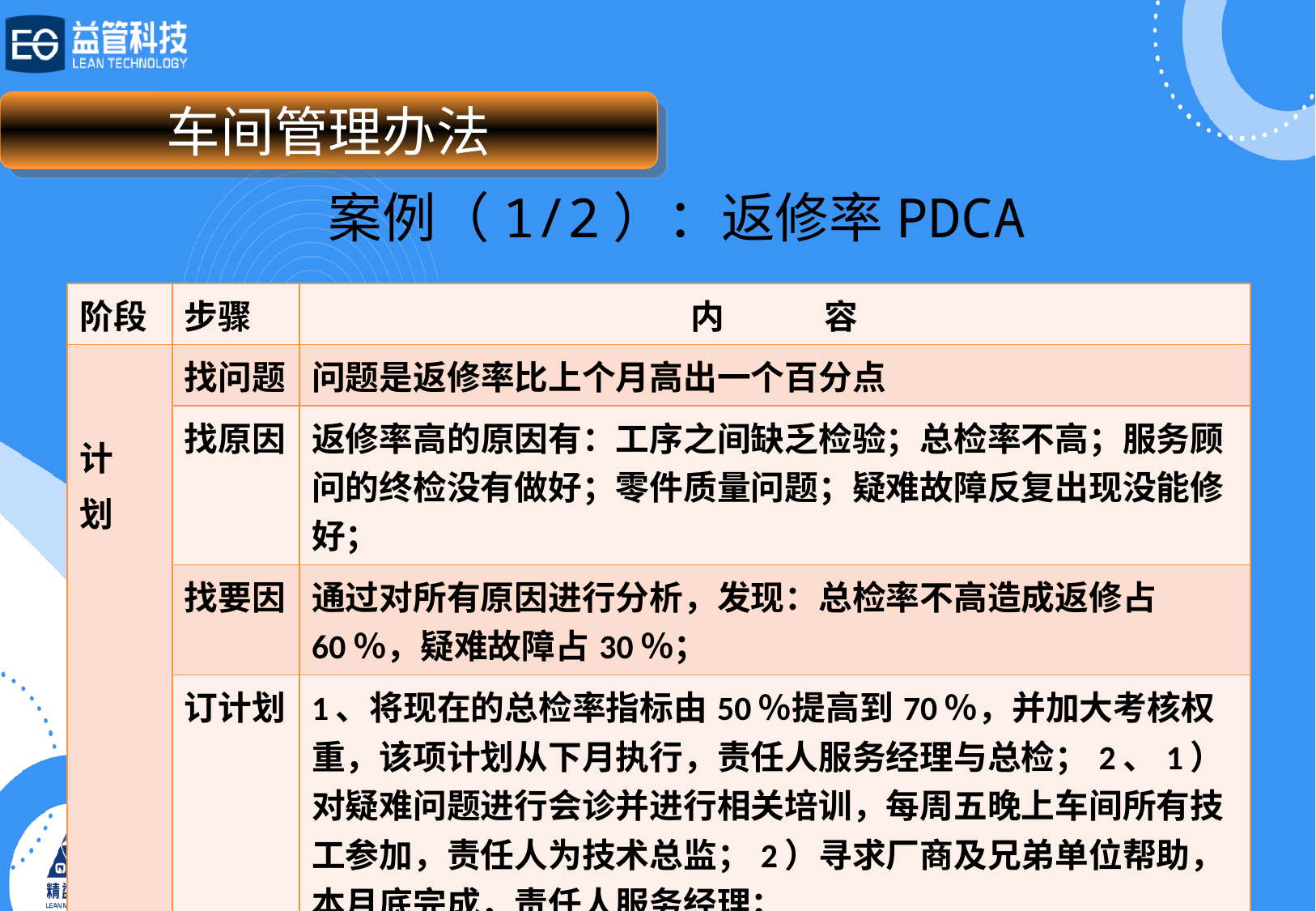

车间管理办法
案例（1/2）：返修率PDCA
| 阶段 | 步骤 | 内 容 |
| --- | --- | --- |
| 计 划 | 找问题 | 问题是返修率比上个月高出一个百分点 |
|  | 找原因 | 返修率高的原因有：工序之间缺乏检验；总检率不高；服务顾问的终检没有做好；零件质量问题；疑难故障反复出现没能修好； |
|  | 找要因 | 通过对所有原因进行分析，发现：总检率不高造成返修占60％，疑难故障占30％； |
|  | 订计划 | 1、将现在的总检率指标由50％提高到70％，并加大考核权重，该项计划从下月执行，责任人服务经理与总检；2、1）对疑难问题进行会诊并进行相关培训，每周五晚上车间所有技工参加，责任人为技术总监；2）寻求厂商及兄弟单位帮助，本月底完成，责任人服务经理； |